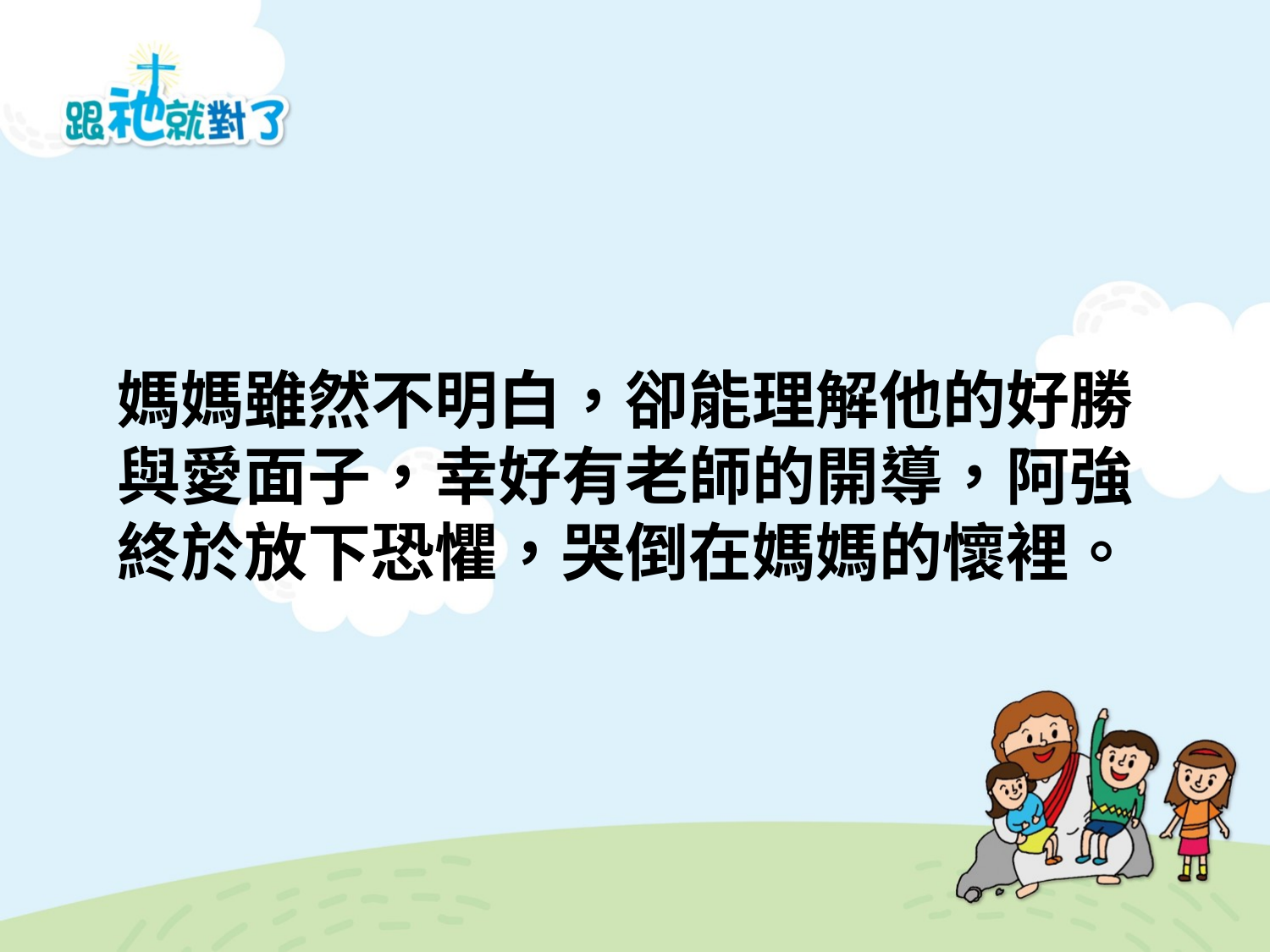

媽媽雖然不明白，卻能理解他的好勝與愛面子，幸好有老師的開導，阿強終於放下恐懼，哭倒在媽媽的懷裡。